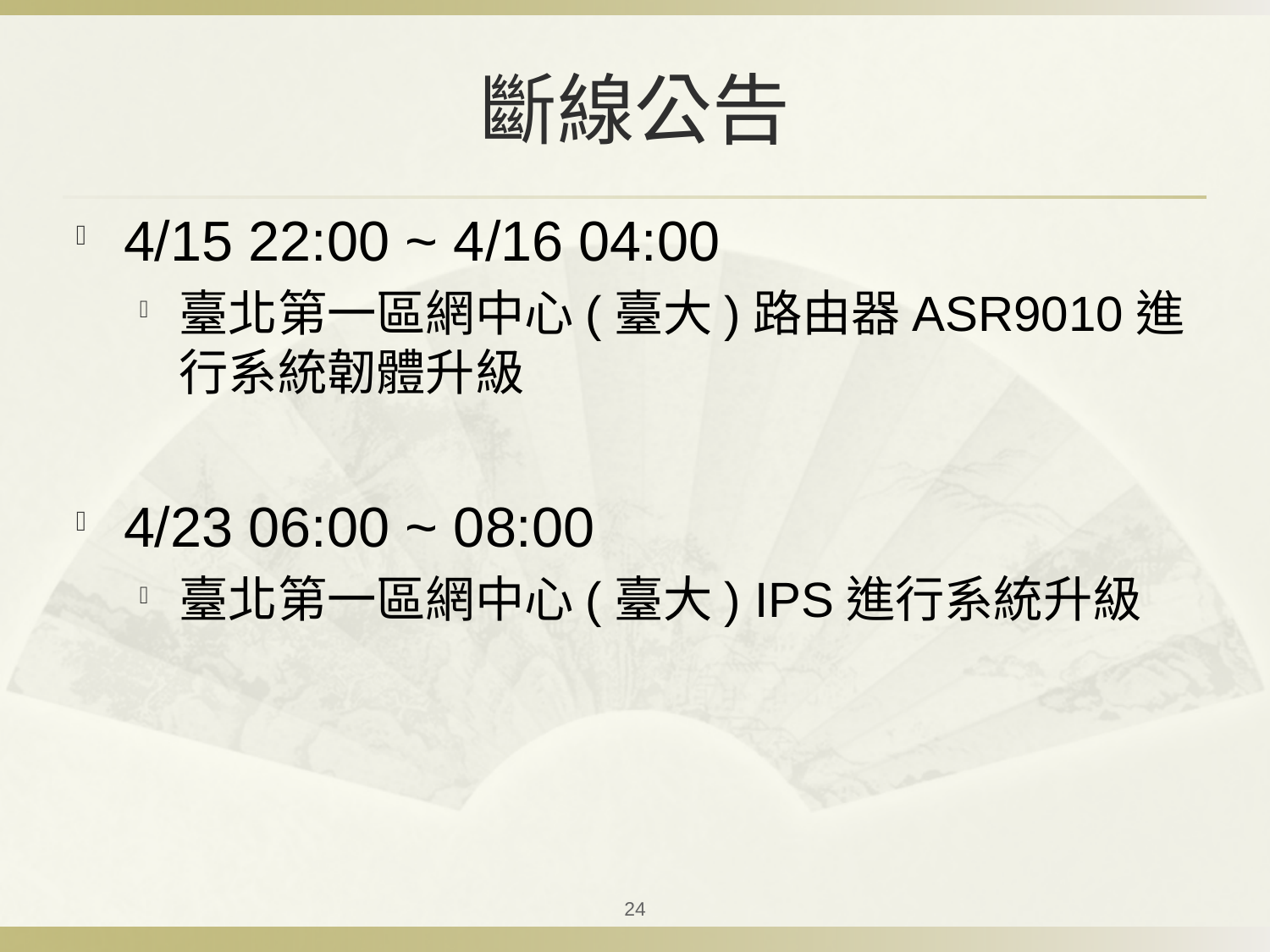

# 斷線公告
4/15 22:00 ~ 4/16 04:00
臺北第一區網中心(臺大)路由器ASR9010進行系統韌體升級

4/23 06:00 ~ 08:00
臺北第一區網中心(臺大) IPS進行系統升級
24